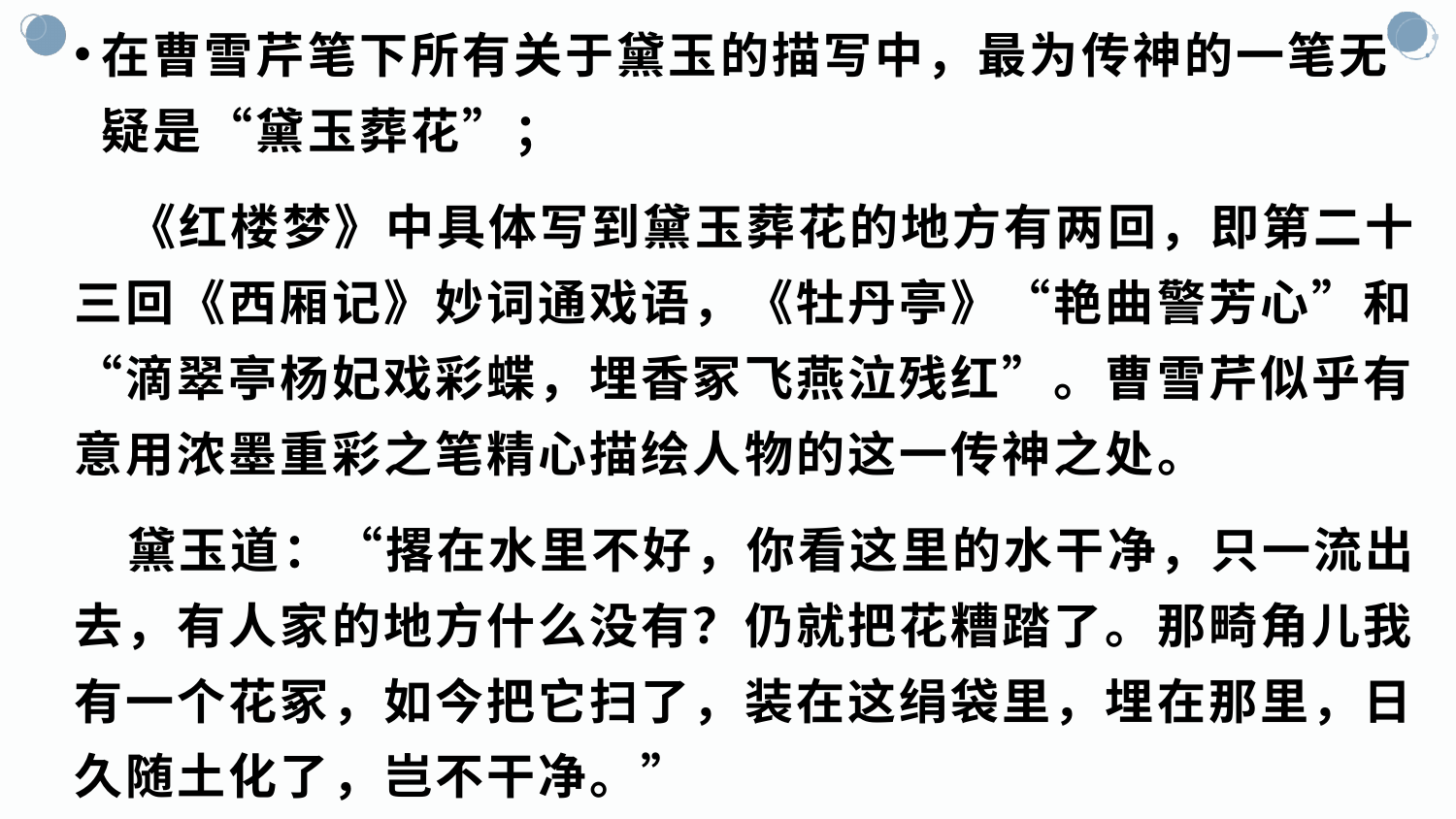

在曹雪芹笔下所有关于黛玉的描写中，最为传神的一笔无疑是“黛玉葬花”；
   《红楼梦》中具体写到黛玉葬花的地方有两回，即第二十三回《西厢记》妙词通戏语，《牡丹亭》“艳曲警芳心”和“滴翠亭杨妃戏彩蝶，埋香冢飞燕泣残红”。曹雪芹似乎有意用浓墨重彩之笔精心描绘人物的这一传神之处。
   黛玉道：“撂在水里不好，你看这里的水干净，只一流出去，有人家的地方什么没有？仍就把花糟踏了。那畸角儿我有一个花冢，如今把它扫了，装在这绢袋里，埋在那里，日久随土化了，岂不干净。”

#